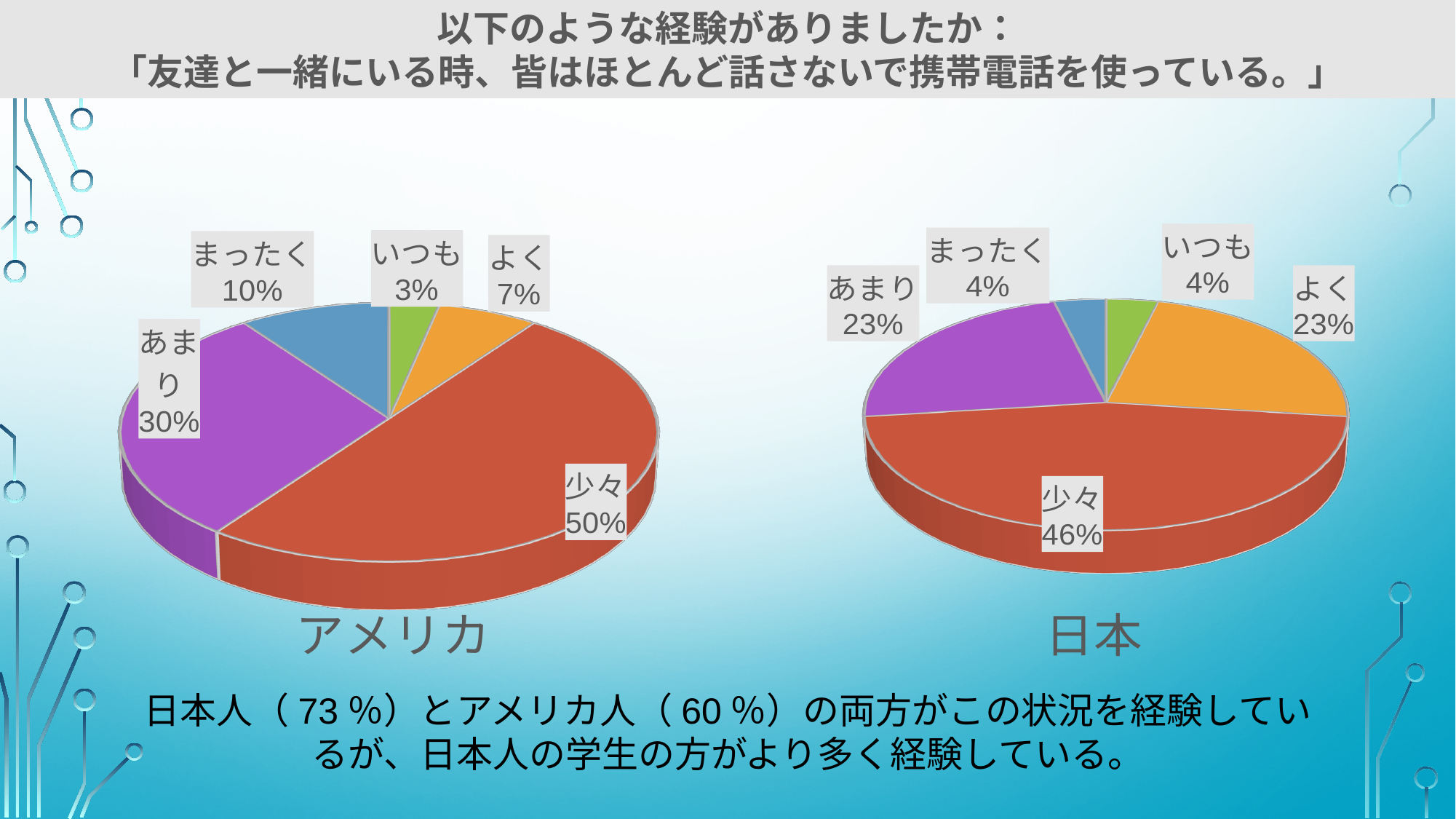

以下のような経験がありましたか：
「友達と一緒にいる時、皆はほとんど話さないで携帯電話を使っている。」

[unsupported chart]

[unsupported chart]

日本人（73％）とアメリカ人（60％）の両方がこの状況を経験しているが、日本人の学生の方がより多く経験している。